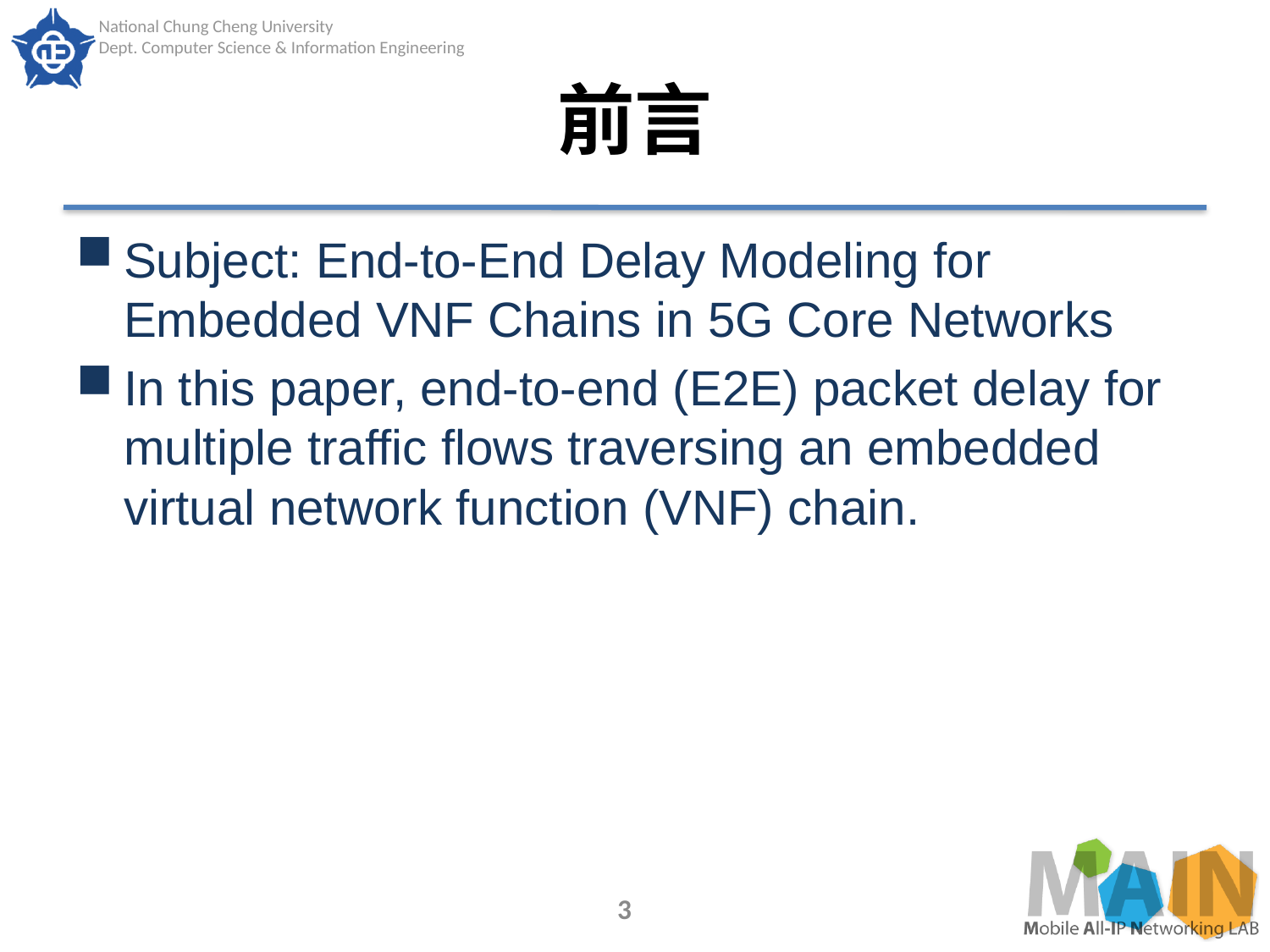

# 前言
Subject: End-to-End Delay Modeling for Embedded VNF Chains in 5G Core Networks
In this paper, end-to-end (E2E) packet delay for multiple traffic flows traversing an embedded virtual network function (VNF) chain.
3